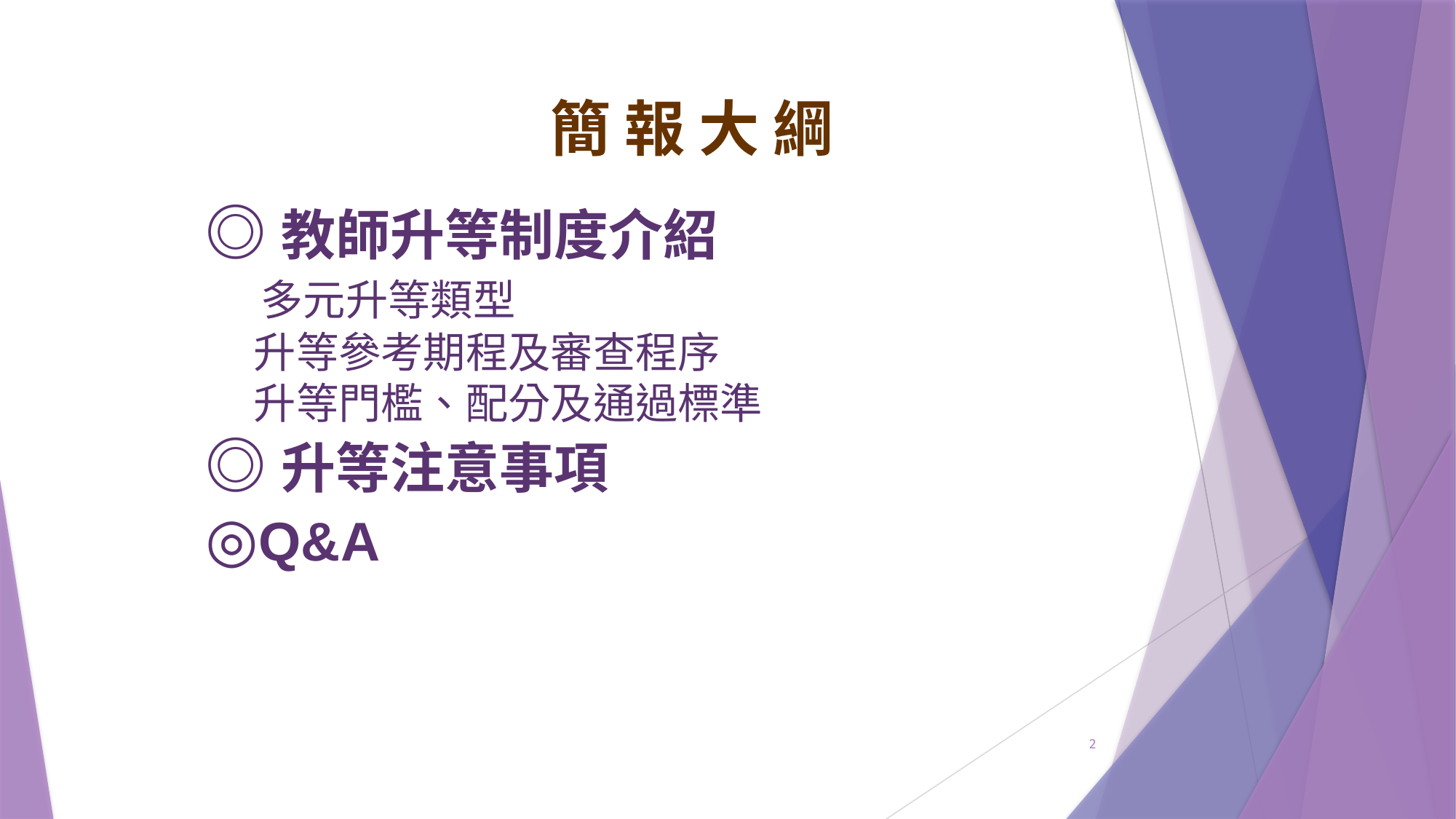

簡 報 大 綱
◎教師升等制度介紹
    多元升等類型
    升等參考期程及審查程序
    升等門檻、配分及通過標準
◎升等注意事項
◎Q&A
2